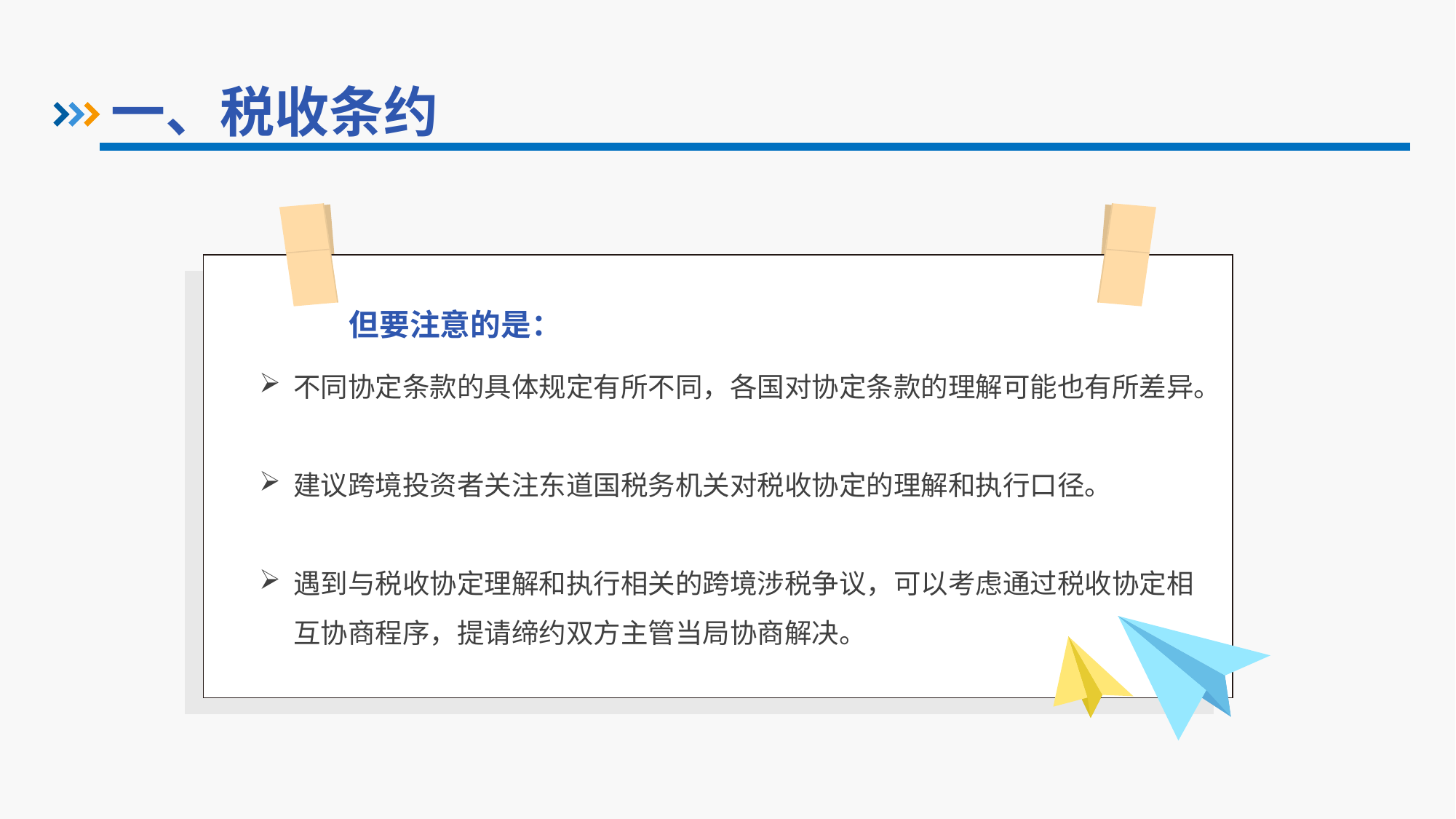

一、税收条约

但要注意的是：
不同协定条款的具体规定有所不同，各国对协定条款的理解可能也有所差异。

建议跨境投资者关注东道国税务机关对税收协定的理解和执行口径。

遇到与税收协定理解和执行相关的跨境涉税争议，可以考虑通过税收协定相互协商程序，提请缔约双方主管当局协商解决。